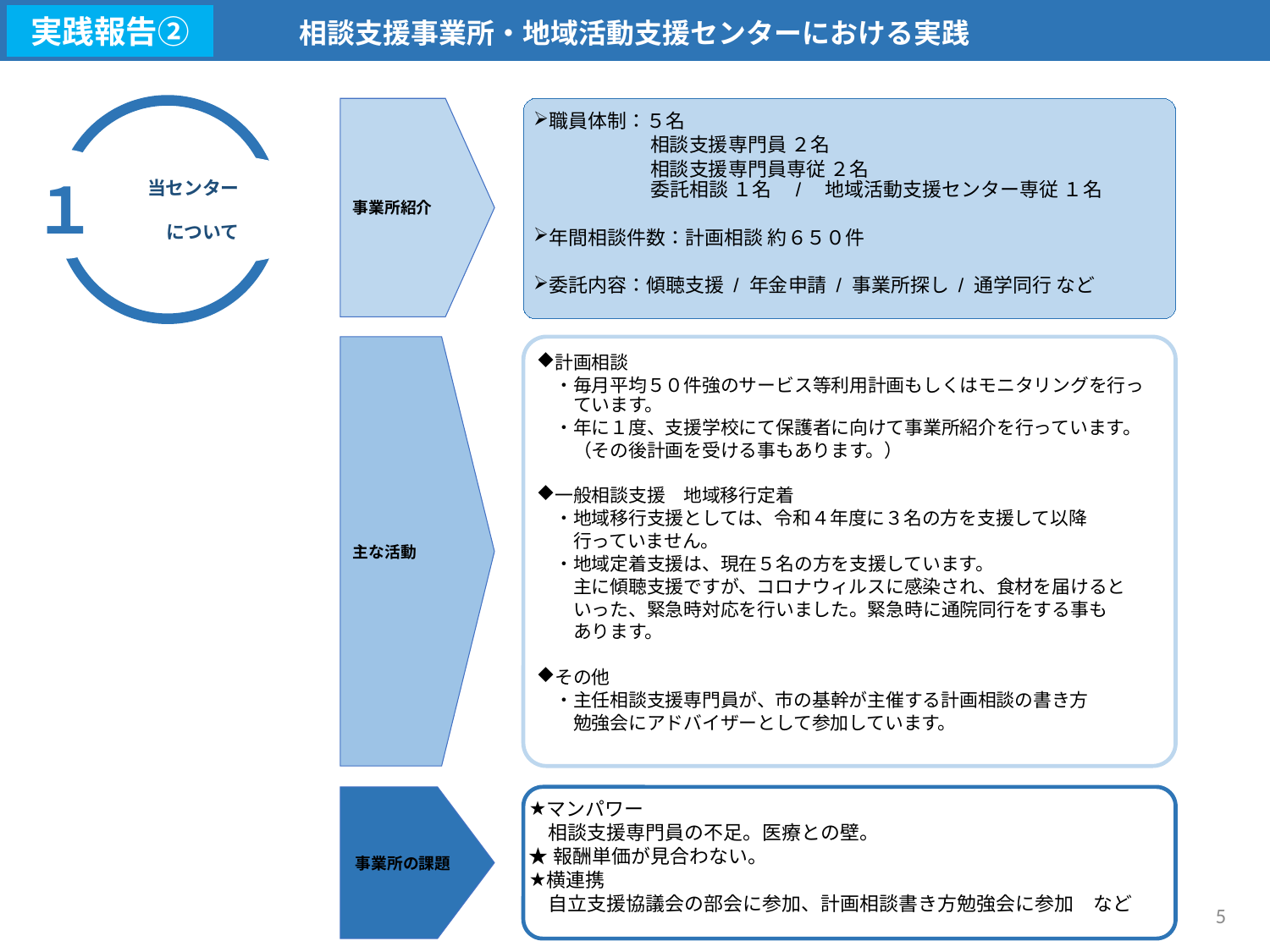

相談支援事業所・地域活動支援センターにおける実践
実践報告②
事業所紹介
職員体制：５名
　　　　　　相談支援専門員 ２名
　　　　　　相談支援専門員専従 ２名
　　　　　　委託相談 １名　/　地域活動支援センター専従 １名

年間相談件数：計画相談 約６５０件

委託内容：傾聴支援 / 年金申請 / 事業所探し / 通学同行 など

１
当センター

について
主な活動
計画相談
　・毎月平均５０件強のサービス等利用計画もしくはモニタリングを行っ　
　　ています。
　・年に１度、支援学校にて保護者に向けて事業所紹介を行っています。
　　（その後計画を受ける事もあります。）

一般相談支援　地域移行定着
　・地域移行支援としては、令和４年度に３名の方を支援して以降
　　行っていません。
　・地域定着支援は、現在５名の方を支援しています。
　　主に傾聴支援ですが、コロナウィルスに感染され、食材を届けると
　　いった、緊急時対応を行いました。緊急時に通院同行をする事も
　　あります。

その他
　・主任相談支援専門員が、市の基幹が主催する計画相談の書き方
　　勉強会にアドバイザーとして参加しています。
マンパワー
　相談支援専門員の不足。医療との壁。
★報酬単価が見合わない。
横連携
　自立支援協議会の部会に参加、計画相談書き方勉強会に参加　など
事業所の課題
5